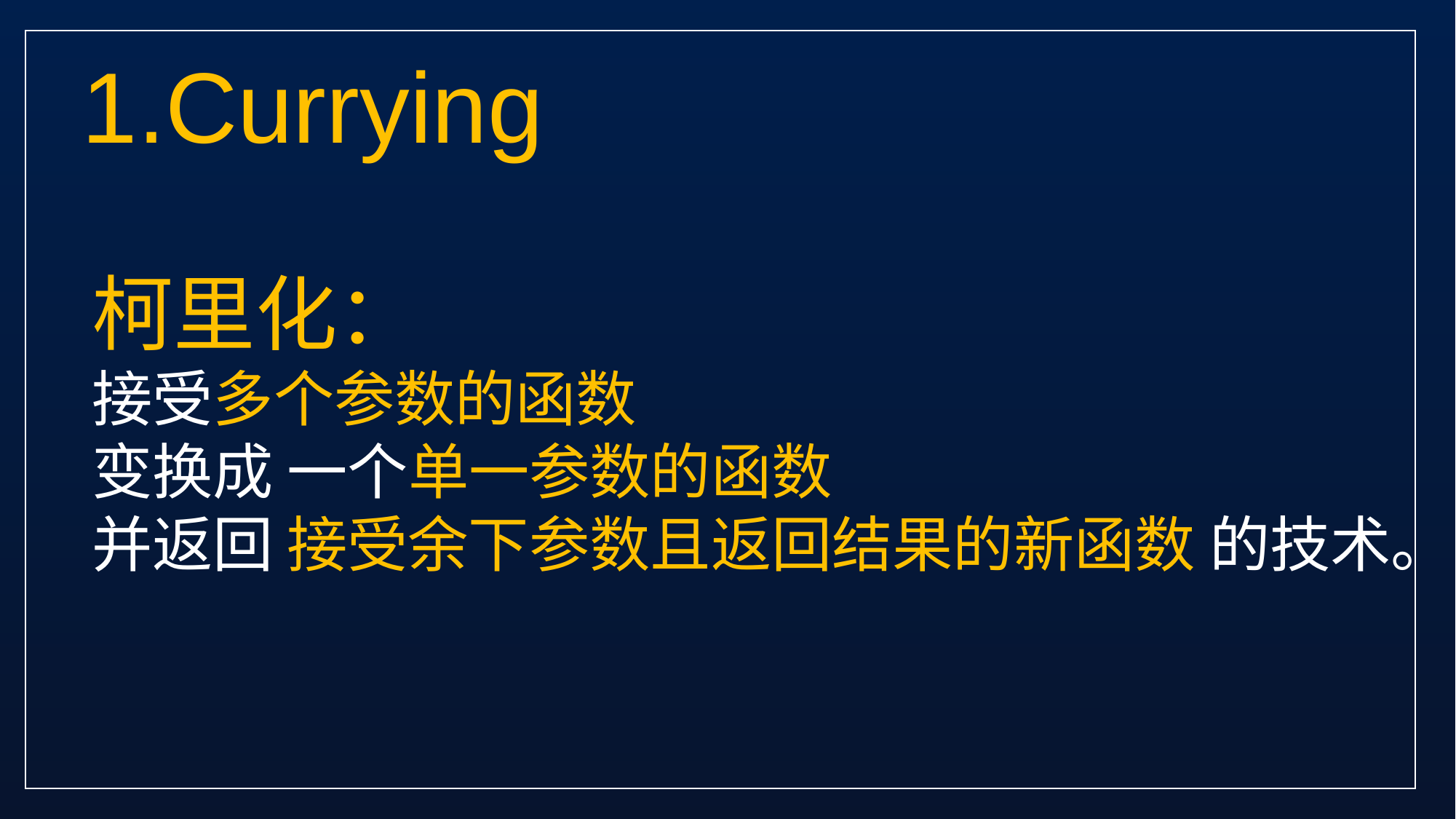

1.Currying
柯里化：
接受多个参数的函数
变换成 一个单一参数的函数
并返回 接受余下参数且返回结果的新函数 的技术。